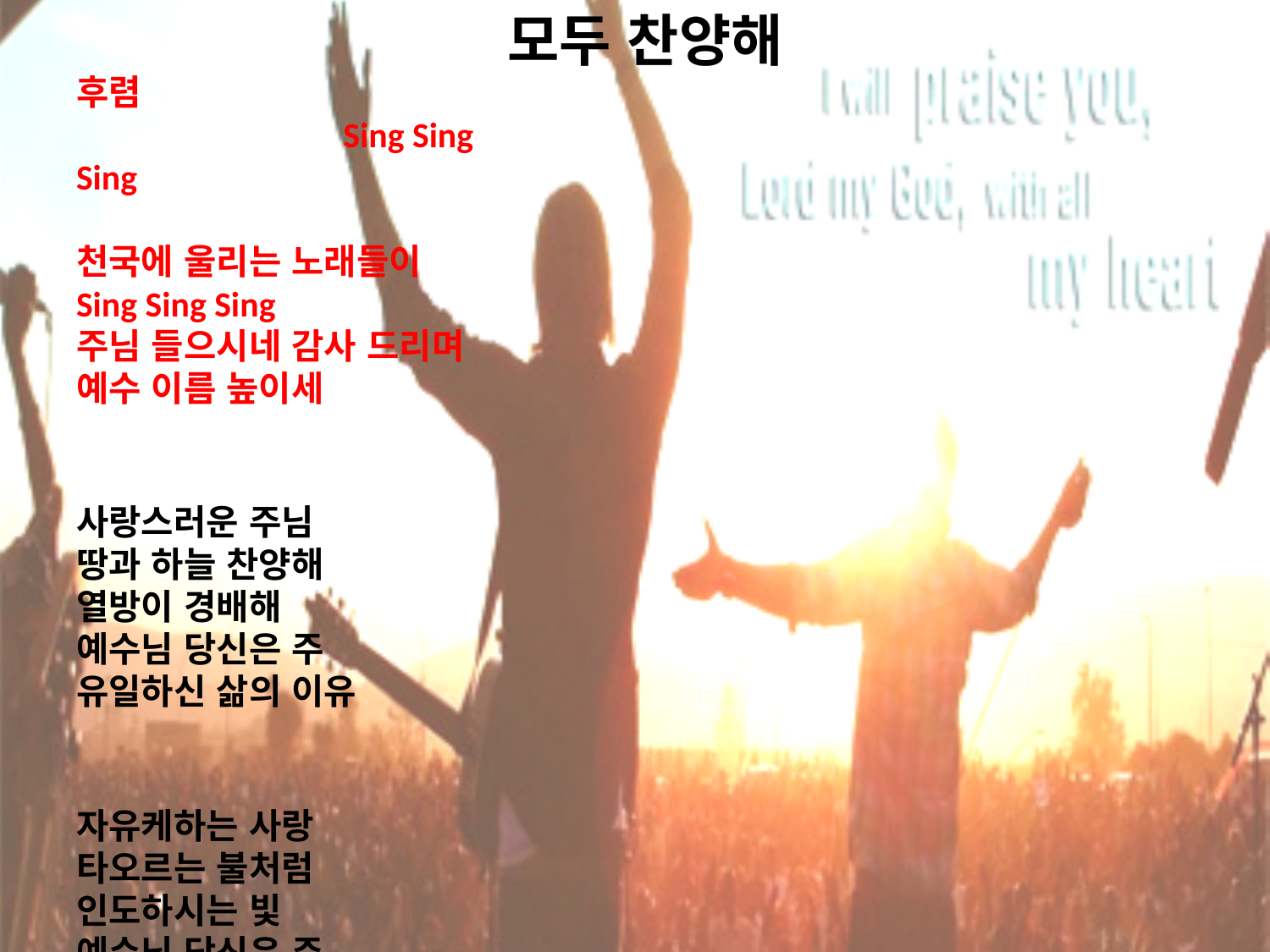

# 모두 찬양해
후렴                                                              Sing Sing Sing
천국에 울리는 노래들이        Sing Sing Sing
주님 들으시네 감사 드리며
예수 이름 높이세
사랑스러운 주님
땅과 하늘 찬양해
열방이 경배해
예수님 당신은 주
유일하신 삶의 이유
자유케하는 사랑
타오르는 불처럼
인도하시는 빛
예수님 당신은 주
유일하신 삶의 이유